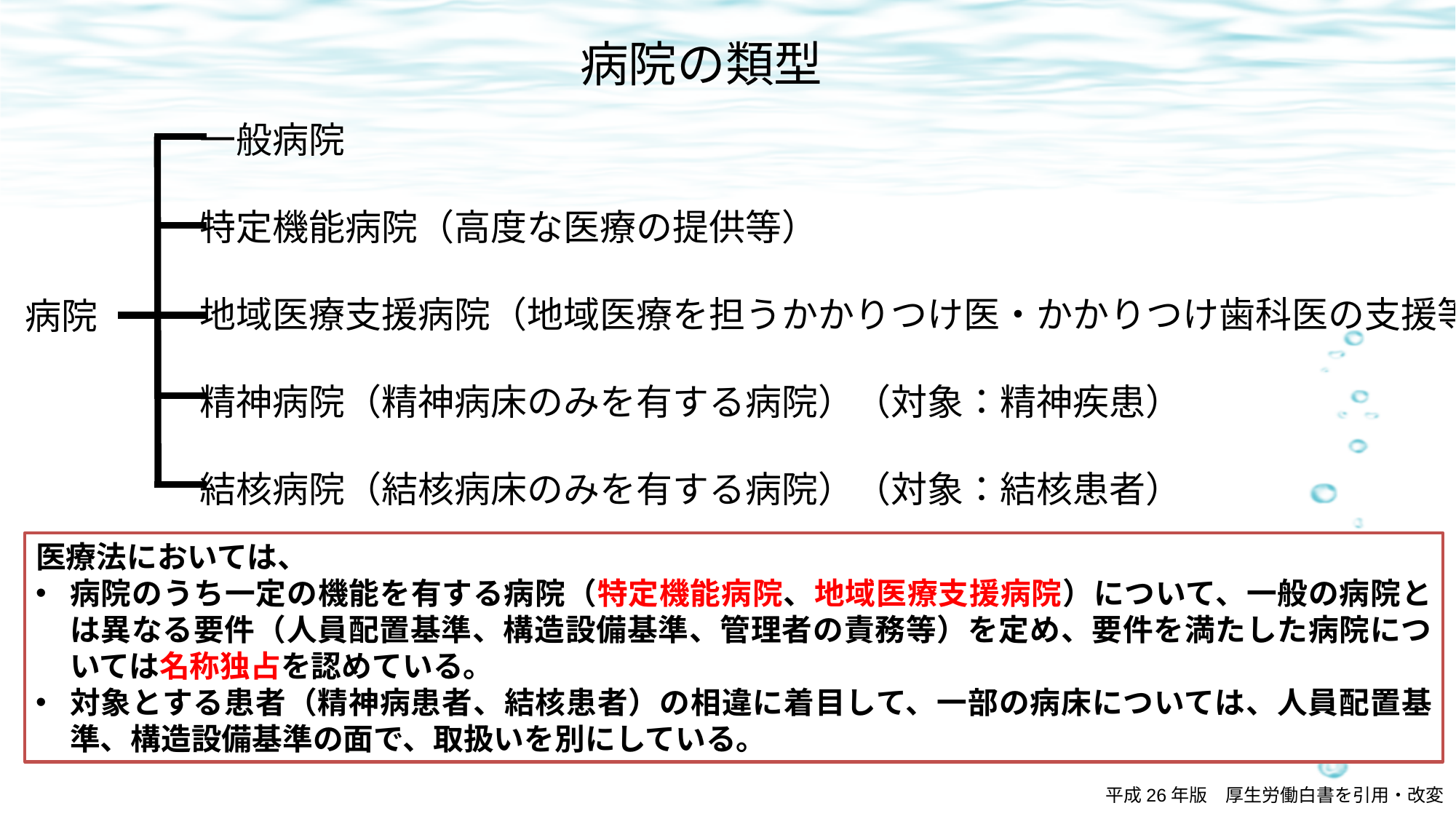

病院の類型
一般病院

特定機能病院（高度な医療の提供等）

地域医療支援病院（地域医療を担うかかりつけ医・かかりつけ歯科医の支援等）

精神病院（精神病床のみを有する病院）（対象：精神疾患）

結核病院（結核病床のみを有する病院）（対象：結核患者）
病院
医療法においては、
病院のうち一定の機能を有する病院（特定機能病院、地域医療支援病院）について、一般の病院とは異なる要件（人員配置基準、構造設備基準、管理者の責務等）を定め、要件を満たした病院については名称独占を認めている。
対象とする患者（精神病患者、結核患者）の相違に着目して、一部の病床については、人員配置基準、構造設備基準の面で、取扱いを別にしている。
平成26年版　厚生労働白書を引用・改変